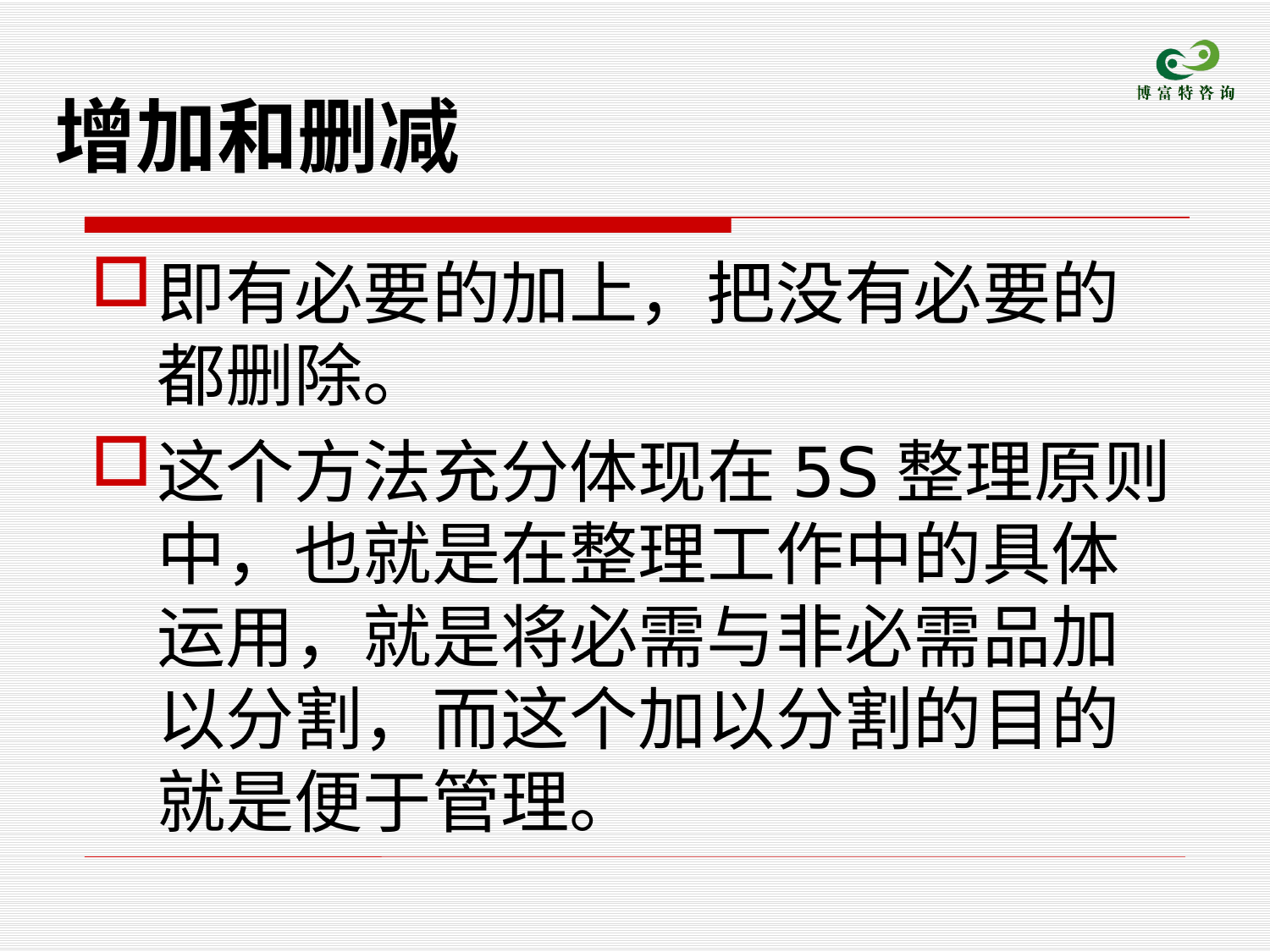

# 增加和删减
即有必要的加上，把没有必要的都删除。
这个方法充分体现在5S整理原则中，也就是在整理工作中的具体运用，就是将必需与非必需品加以分割，而这个加以分割的目的就是便于管理。
676